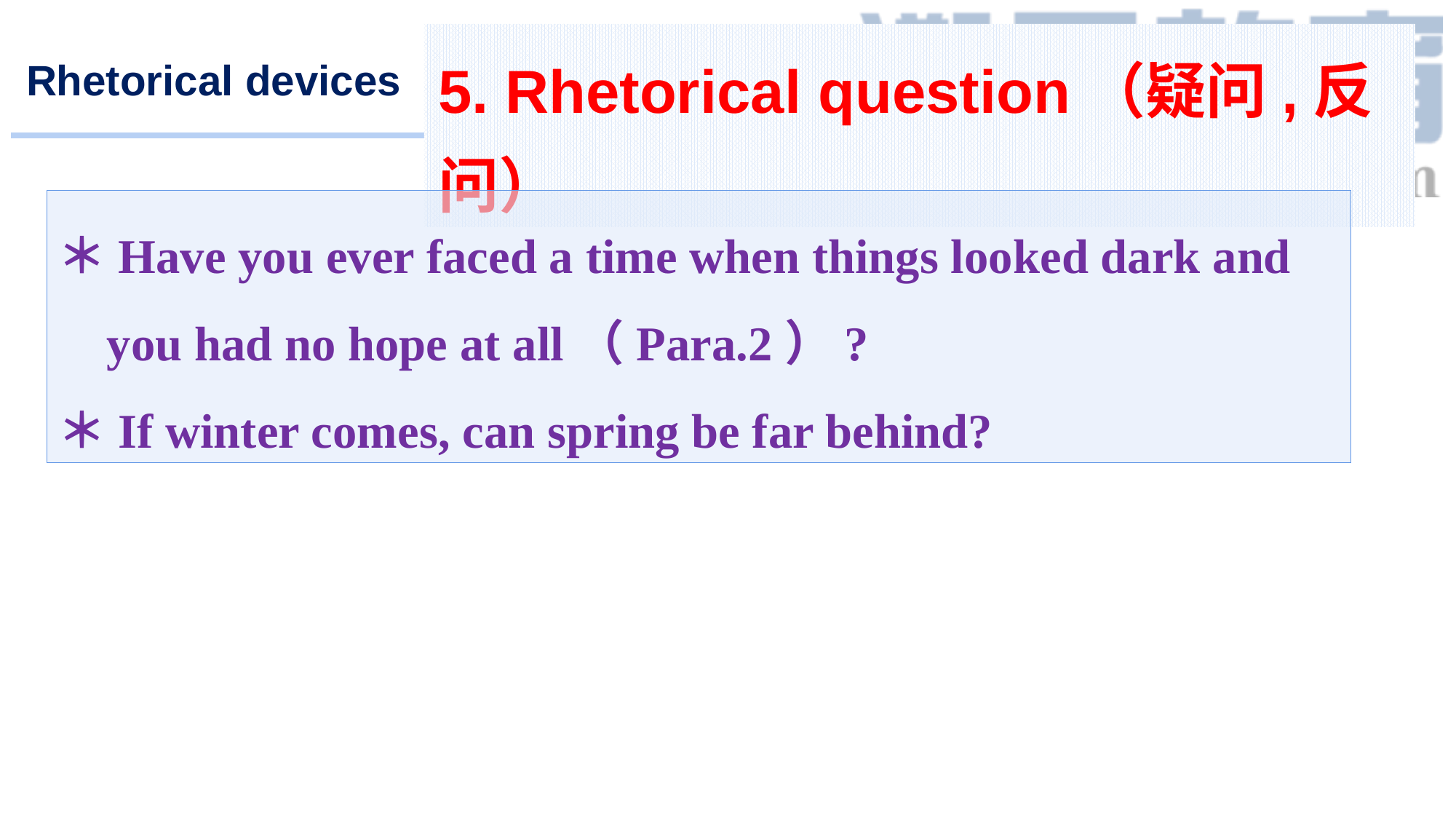

5. Rhetorical question（疑问,反问）
Rhetorical devices
＊Have you ever faced a time when things looked dark and
    you had no hope at all（Para.2）?
＊If winter comes, can spring be far behind?